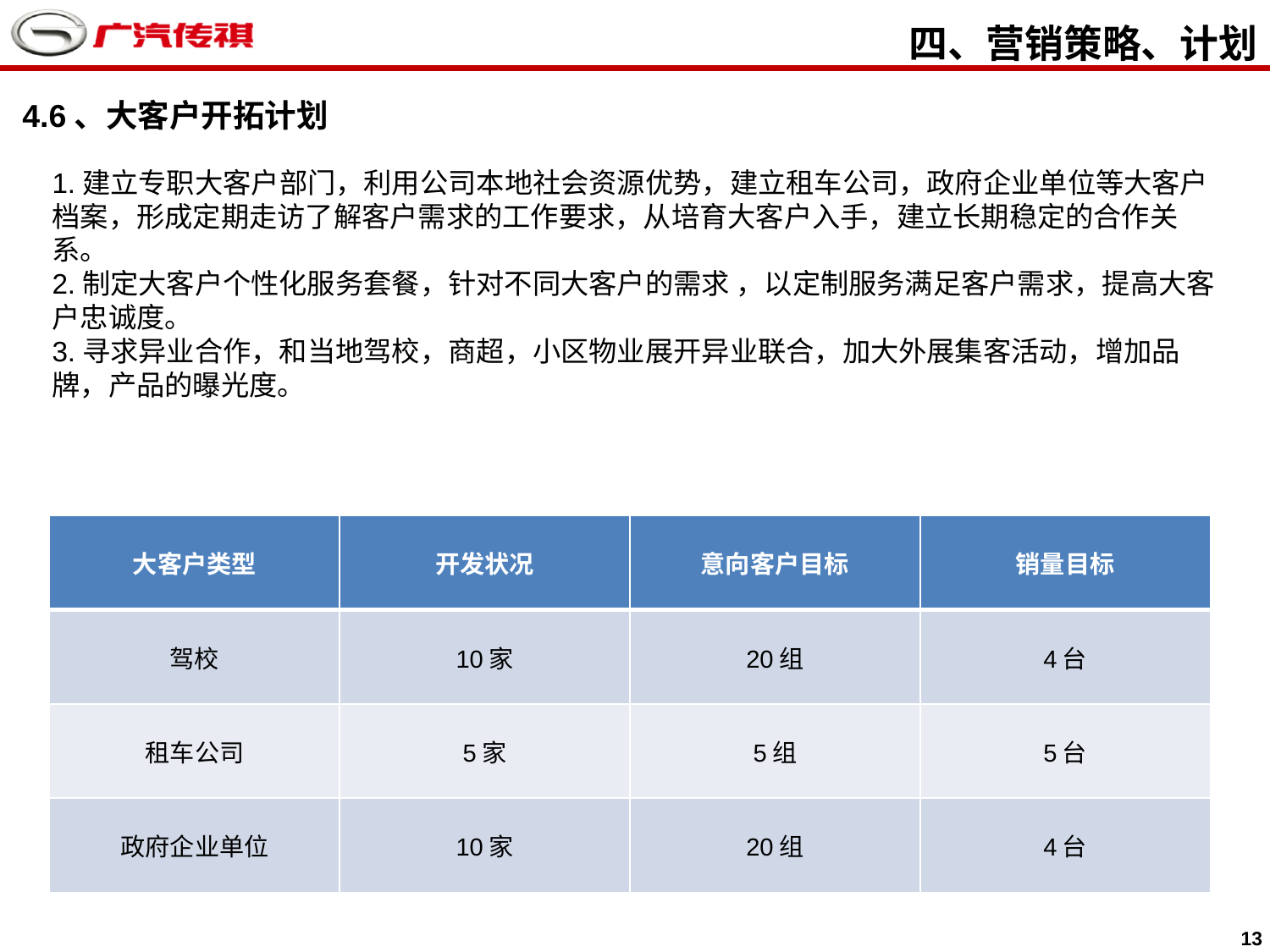

四、营销策略、计划
4.6、大客户开拓计划
1.建立专职大客户部门，利用公司本地社会资源优势，建立租车公司，政府企业单位等大客户档案，形成定期走访了解客户需求的工作要求，从培育大客户入手，建立长期稳定的合作关系。
2.制定大客户个性化服务套餐，针对不同大客户的需求 ，以定制服务满足客户需求，提高大客户忠诚度。
3.寻求异业合作，和当地驾校，商超，小区物业展开异业联合，加大外展集客活动，增加品牌，产品的曝光度。
| 大客户类型 | 开发状况 | 意向客户目标 | 销量目标 |
| --- | --- | --- | --- |
| 驾校 | 10家 | 20组 | 4台 |
| 租车公司 | 5家 | 5组 | 5台 |
| 政府企业单位 | 10家 | 20组 | 4台 |